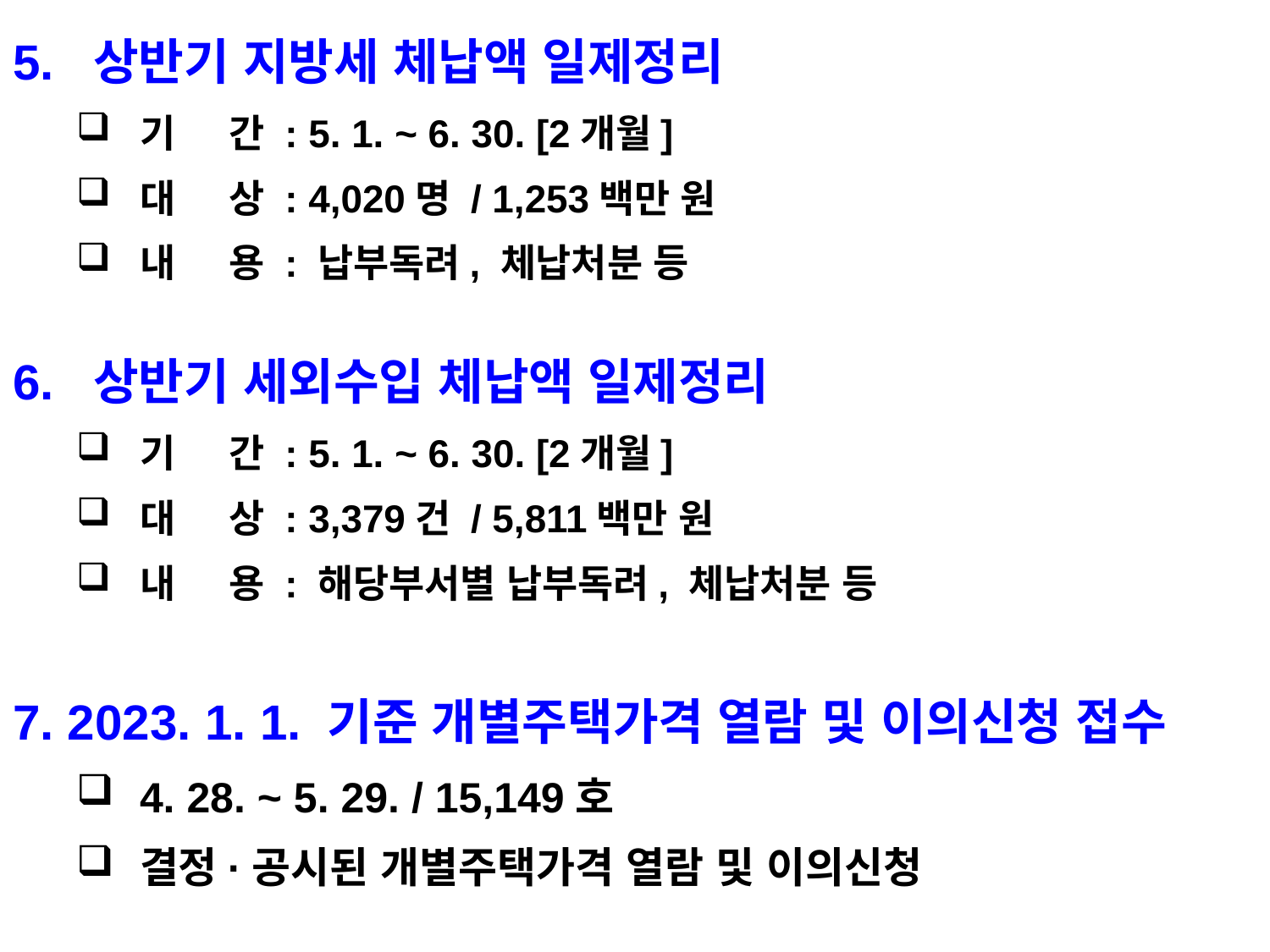

5.  상반기 지방세 체납액 일제정리
기     간 : 5. 1. ~ 6. 30. [2개월]
대     상 : 4,020명 / 1,253백만 원
내     용 : 납부독려, 체납처분 등

6.  상반기 세외수입 체납액 일제정리
기     간 : 5. 1. ~ 6. 30. [2개월]
대     상 : 3,379건 / 5,811백만 원
내     용 : 해당부서별 납부독려, 체납처분 등

7. 2023. 1. 1. 기준 개별주택가격 열람 및 이의신청 접수
4. 28. ~ 5. 29. / 15,149호
결정·공시된 개별주택가격 열람 및 이의신청